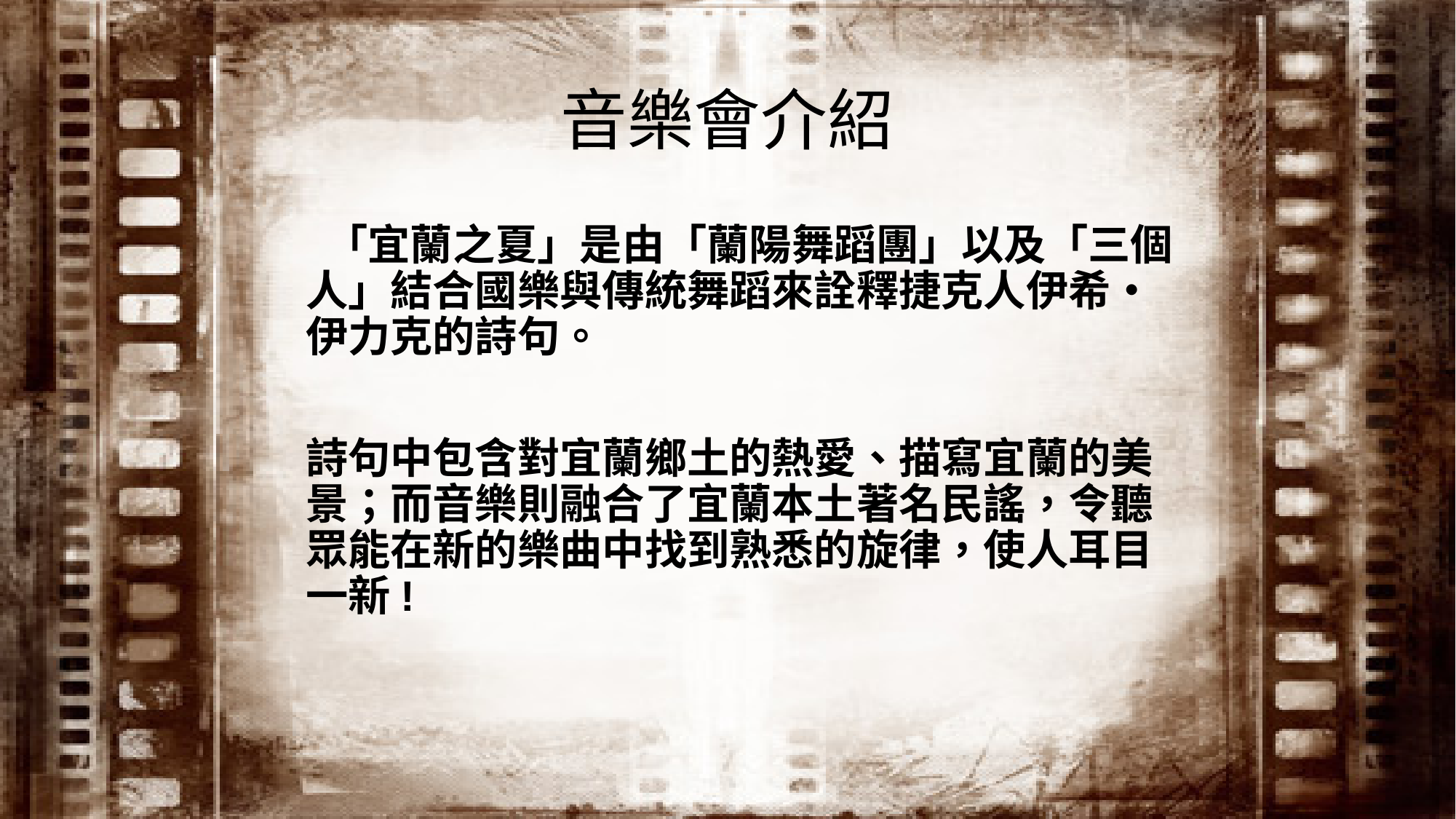

# 音樂會介紹
 「宜蘭之夏」是由「蘭陽舞蹈團」以及「三個人」結合國樂與傳統舞蹈來詮釋捷克人伊希‧伊力克的詩句。

詩句中包含對宜蘭鄉土的熱愛、描寫宜蘭的美景；而音樂則融合了宜蘭本土著名民謠，令聽眾能在新的樂曲中找到熟悉的旋律，使人耳目一新!